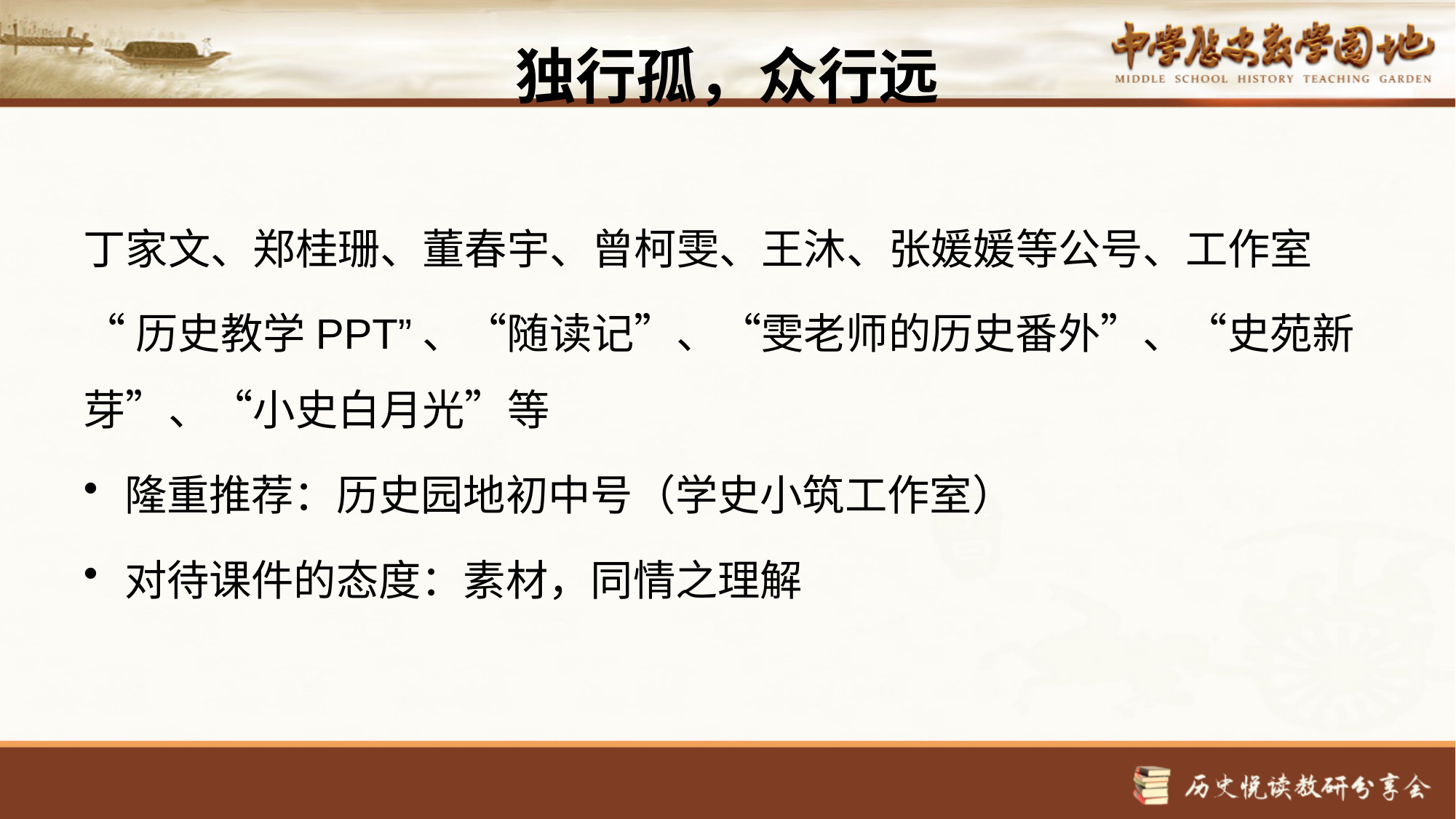

# 独行孤，众行远
丁家文、郑桂珊、董春宇、曾柯雯、王沐、张媛媛等公号、工作室
“历史教学PPT”、“随读记”、“雯老师的历史番外”、“史苑新芽”、“小史白月光”等
隆重推荐：历史园地初中号（学史小筑工作室）
对待课件的态度：素材，同情之理解